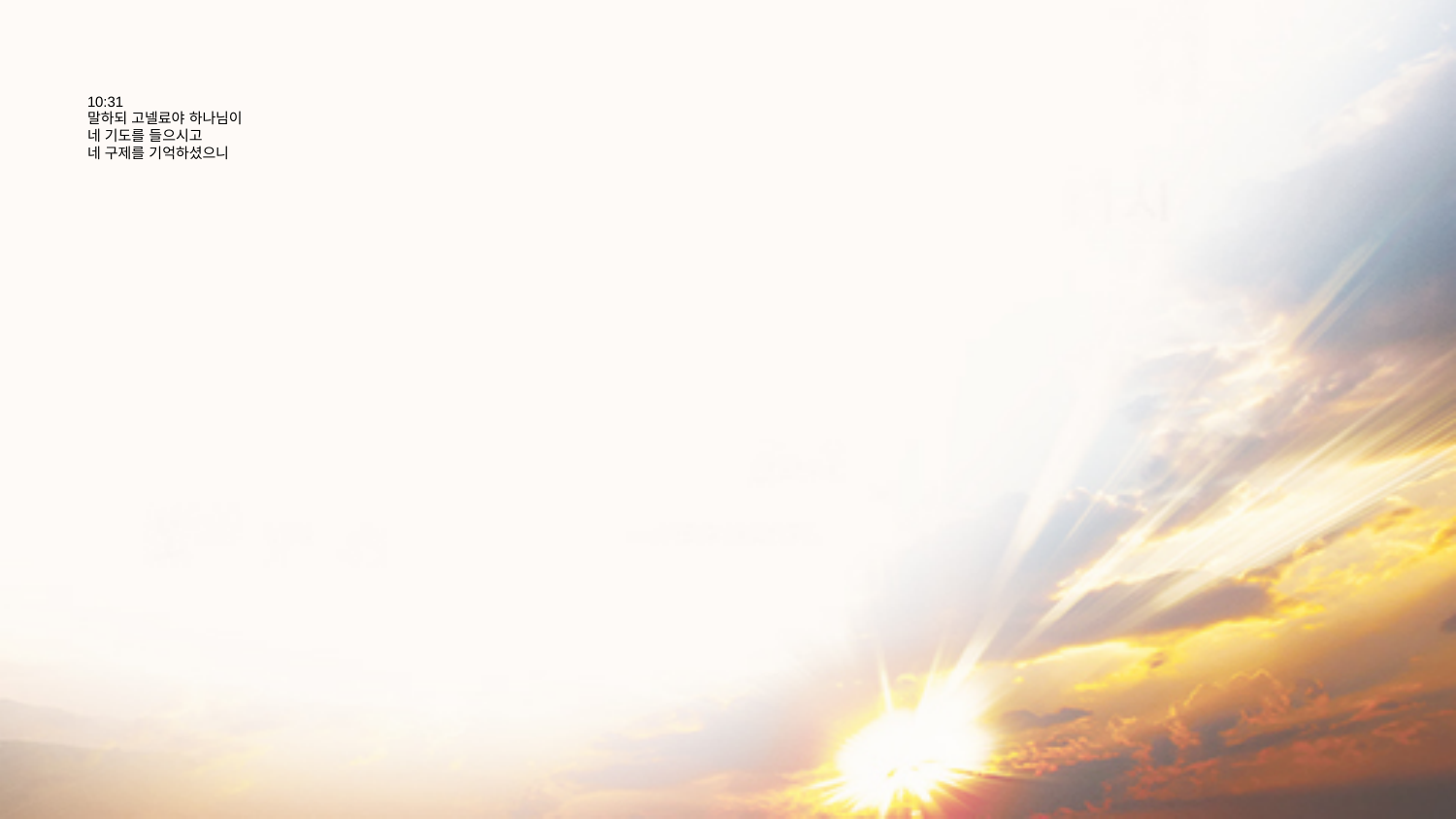

# 10:31 말하되 고넬료야 하나님이 네 기도를 들으시고 네 구제를 기억하셨으니